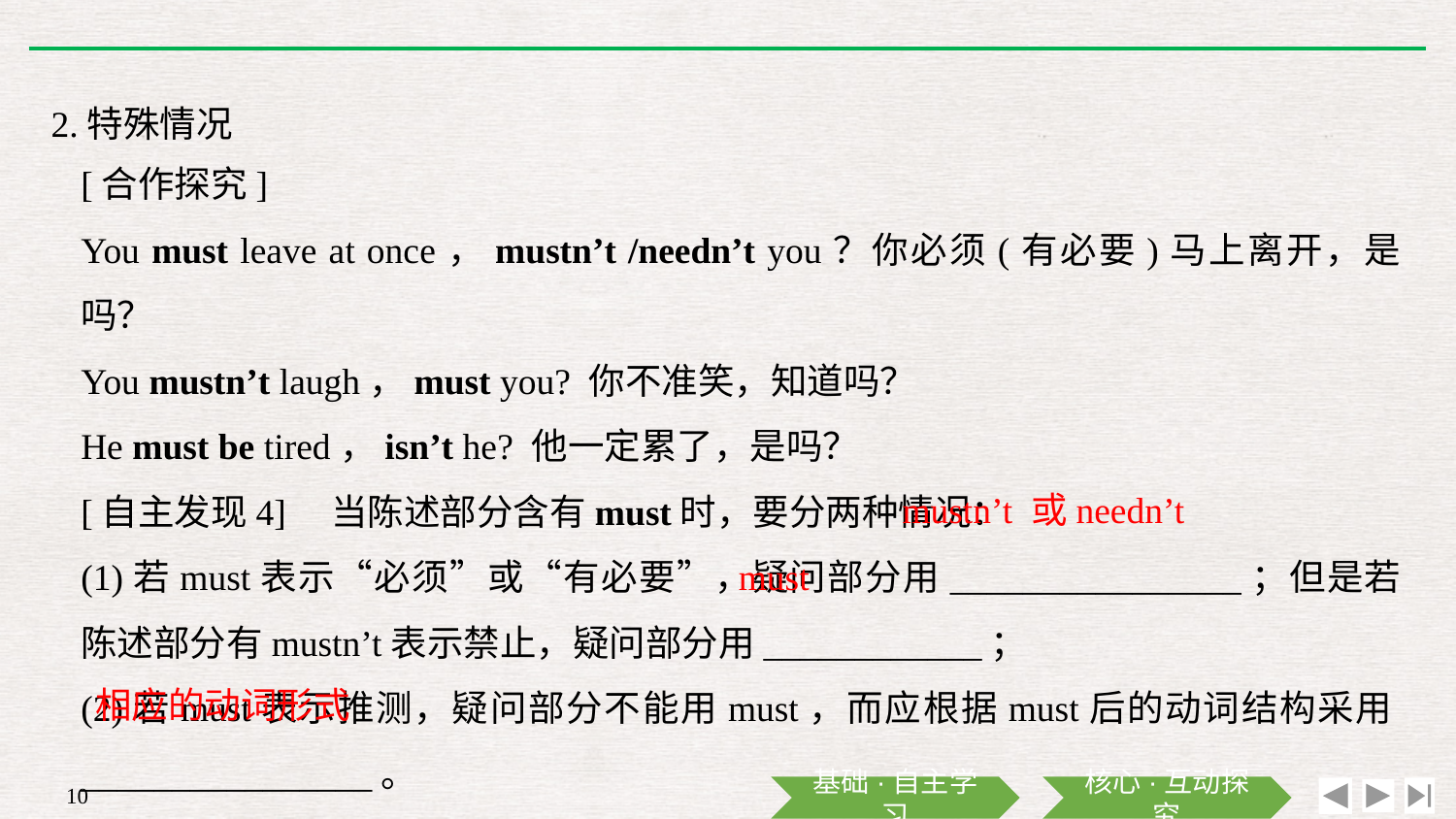

2.特殊情况
[合作探究]
You must leave at once，mustn’t /needn’t you？你必须(有必要)马上离开，是吗？
You mustn’t laugh，must you? 你不准笑，知道吗？
He must be tired，isn’t he? 他一定累了，是吗？
[自主发现4]　当陈述部分含有must时，要分两种情况：
(1)若must表示“必须”或“有必要”，疑问部分用________________；但是若陈述部分有mustn’t表示禁止，疑问部分用____________；
(2)若must表示推测，疑问部分不能用must，而应根据must后的动词结构采用________________。
mustn’t 或needn’t
must
相应的动词形式